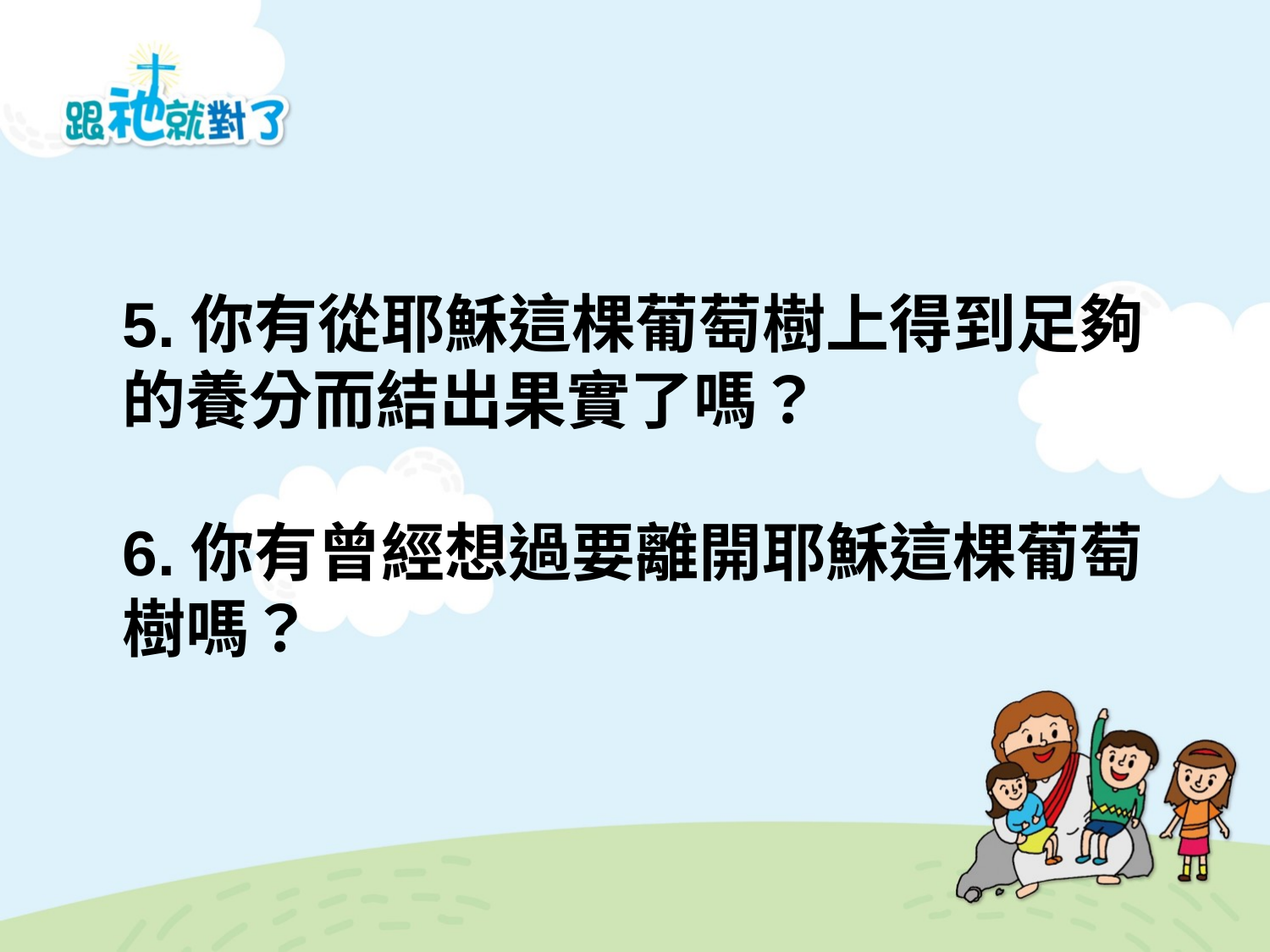

5.你有從耶穌這棵葡萄樹上得到足夠的養分而結出果實了嗎？

6.你有曾經想過要離開耶穌這棵葡萄樹嗎？